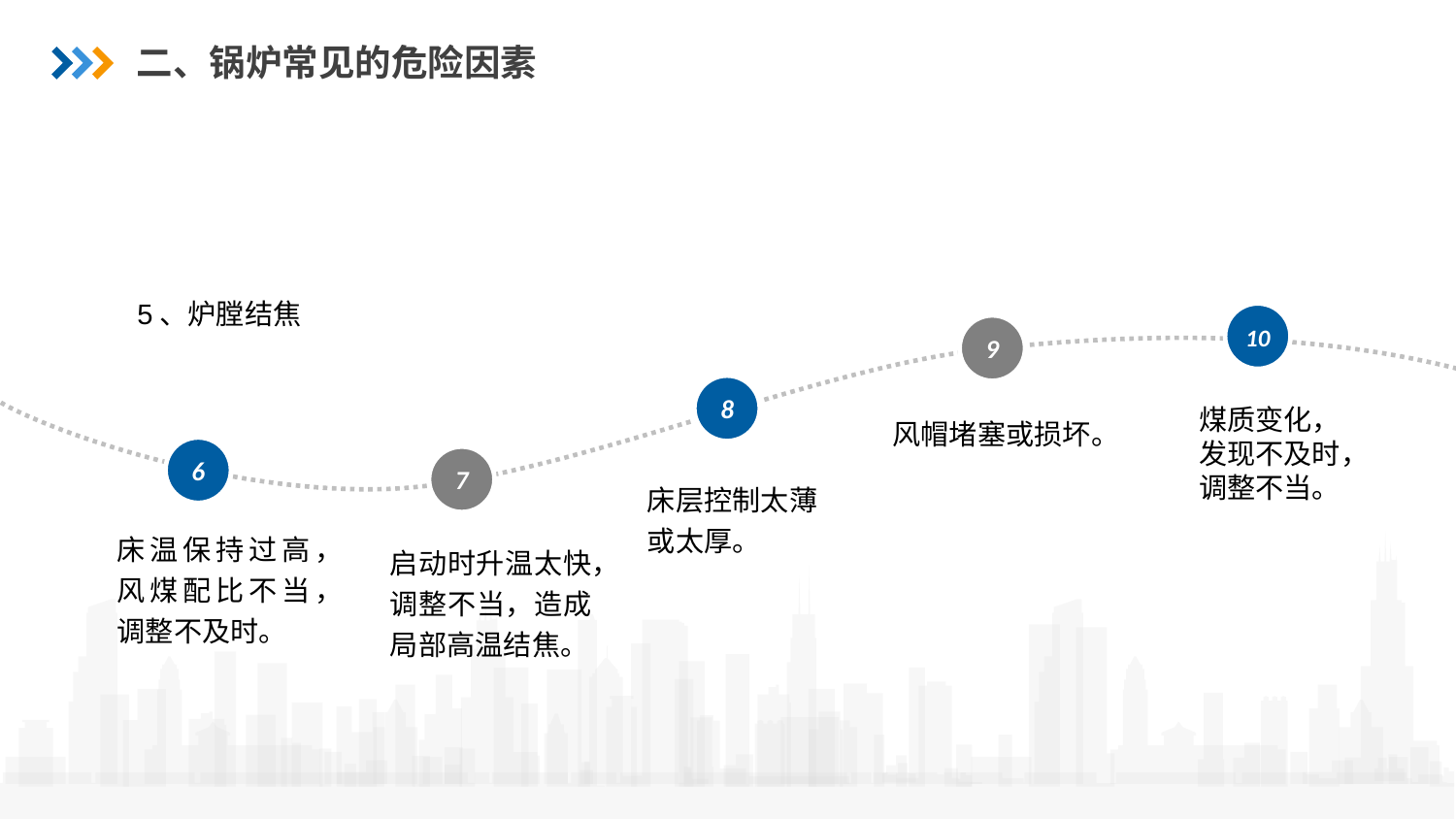

二、锅炉常见的危险因素
5、炉膛结焦

9

8
6
7

10
煤质变化，
发现不及时，
调整不当。
风帽堵塞或损坏。
床层控制太薄或太厚。
床温保持过高，风煤配比不当，调整不及时。
启动时升温太快，调整不当，造成局部高温结焦。